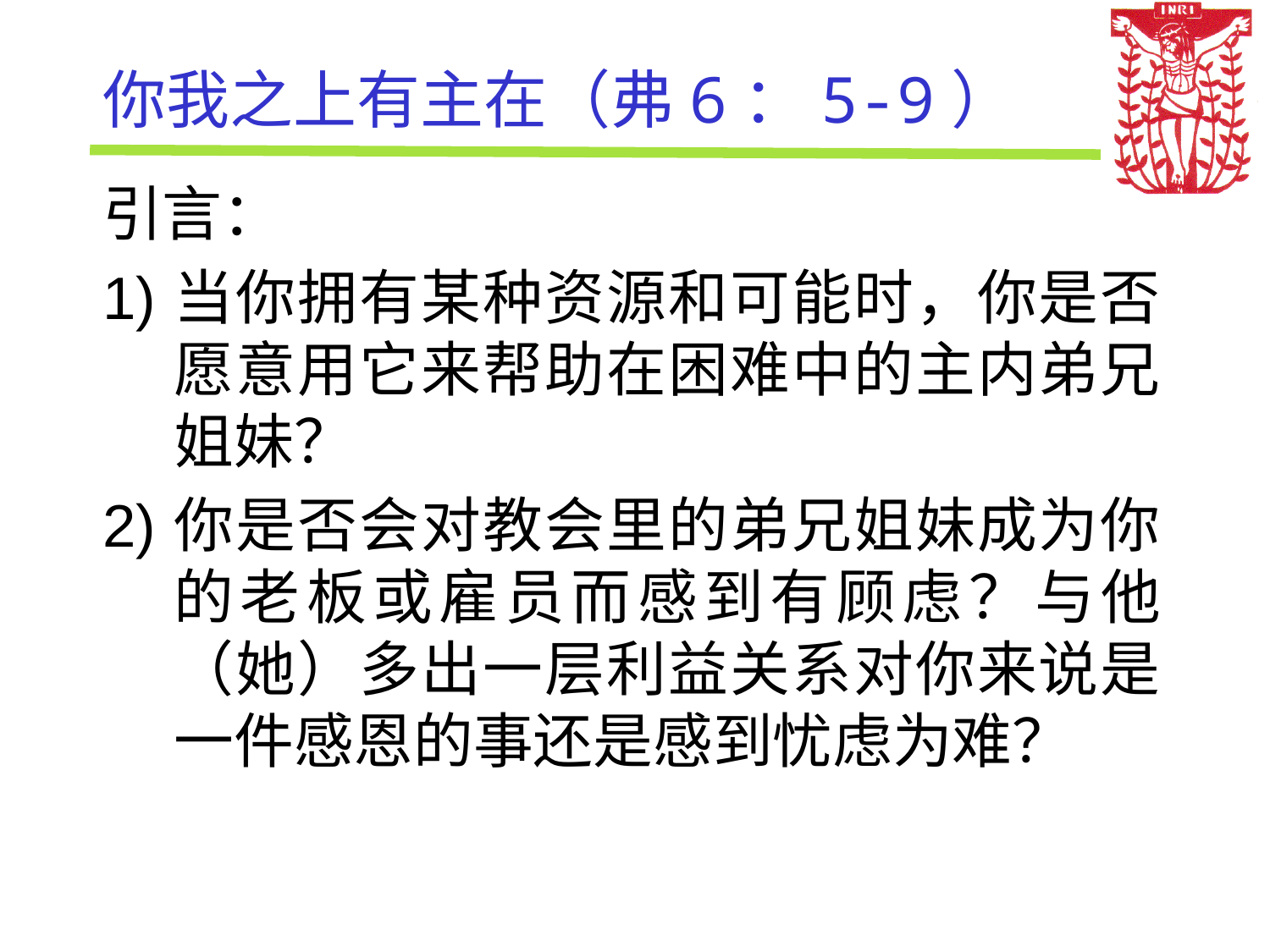

# 你我之上有主在（弗6：5-9）
引言：
当你拥有某种资源和可能时，你是否愿意用它来帮助在困难中的主内弟兄姐妹？
你是否会对教会里的弟兄姐妹成为你的老板或雇员而感到有顾虑？与他（她）多出一层利益关系对你来说是一件感恩的事还是感到忧虑为难？